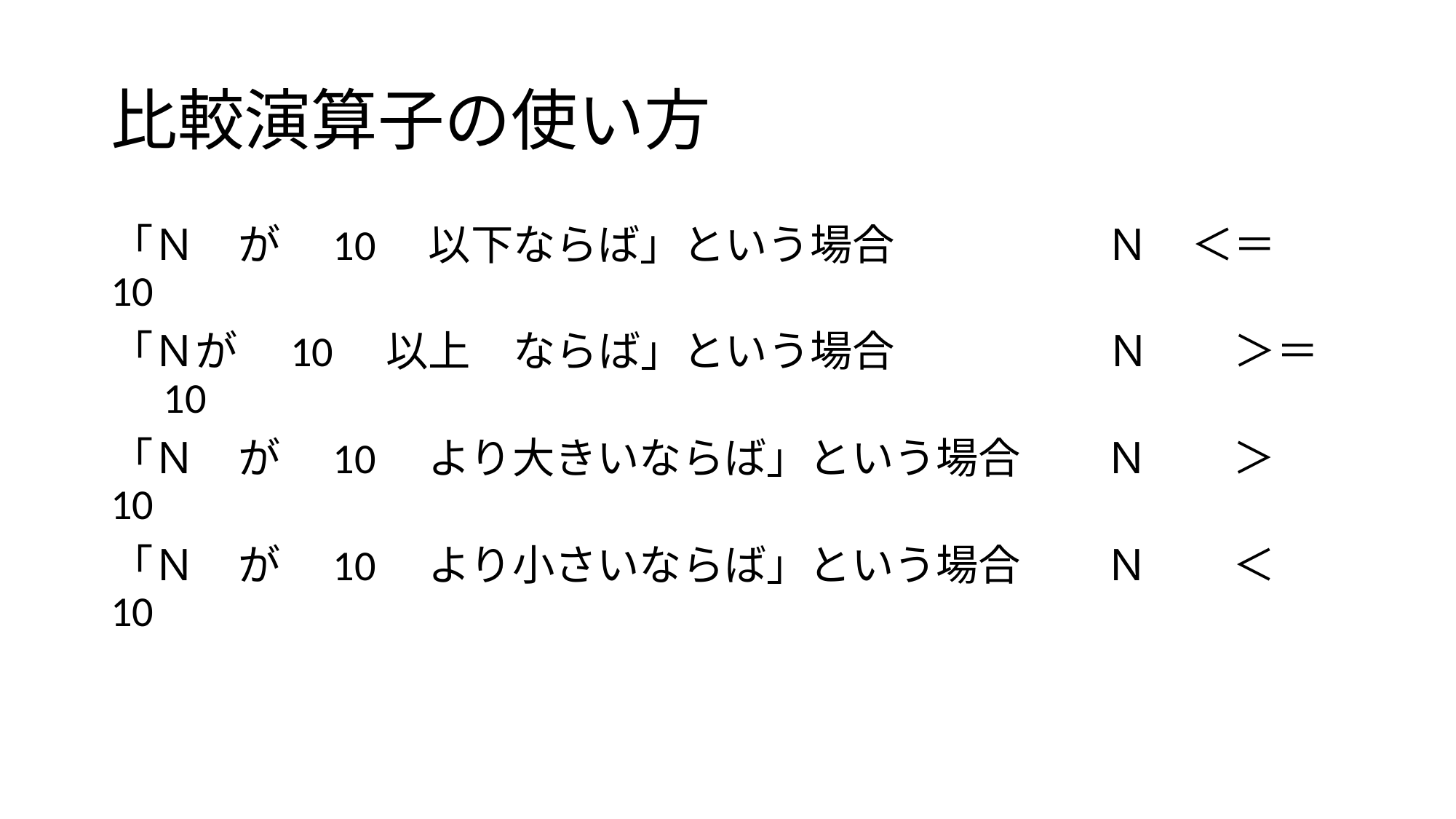

# 比較演算子の使い方
「Ｎ　が　10　以下ならば」という場合　　　　　Ｎ　＜＝　10
「Ｎが　10　以上　ならば」という場合　　　　　Ｎ　　＞＝　10
「Ｎ　が　10　より大きいならば」という場合　　Ｎ　　＞　10
「Ｎ　が　10　より小さいならば」という場合　　Ｎ　　＜　10